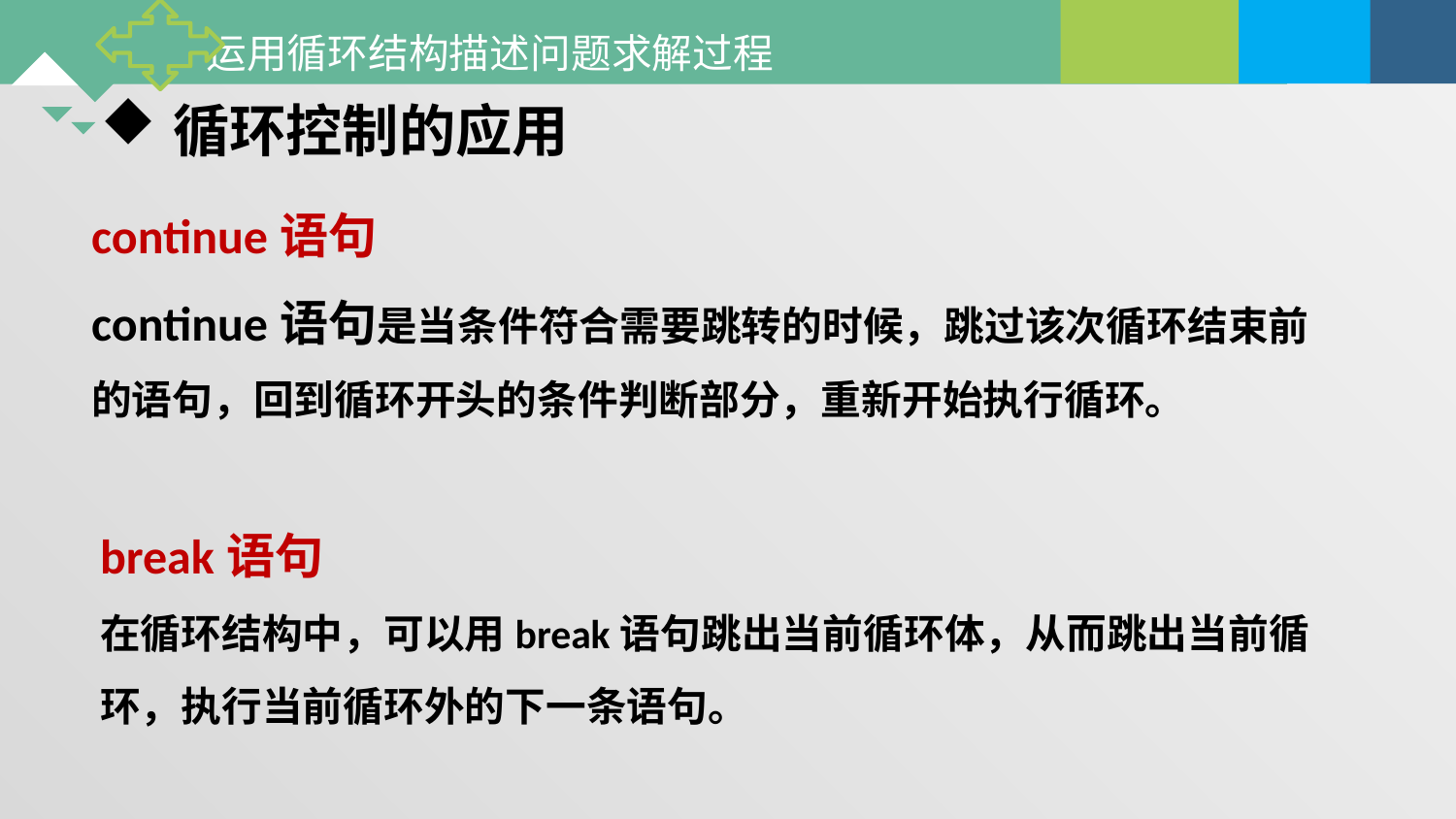

循环控制的应用
continue语句
continue语句是当条件符合需要跳转的时候，跳过该次循环结束前的语句，回到循环开头的条件判断部分，重新开始执行循环。
break语句
在循环结构中，可以用break语句跳出当前循环体，从而跳出当前循环，执行当前循环外的下一条语句。